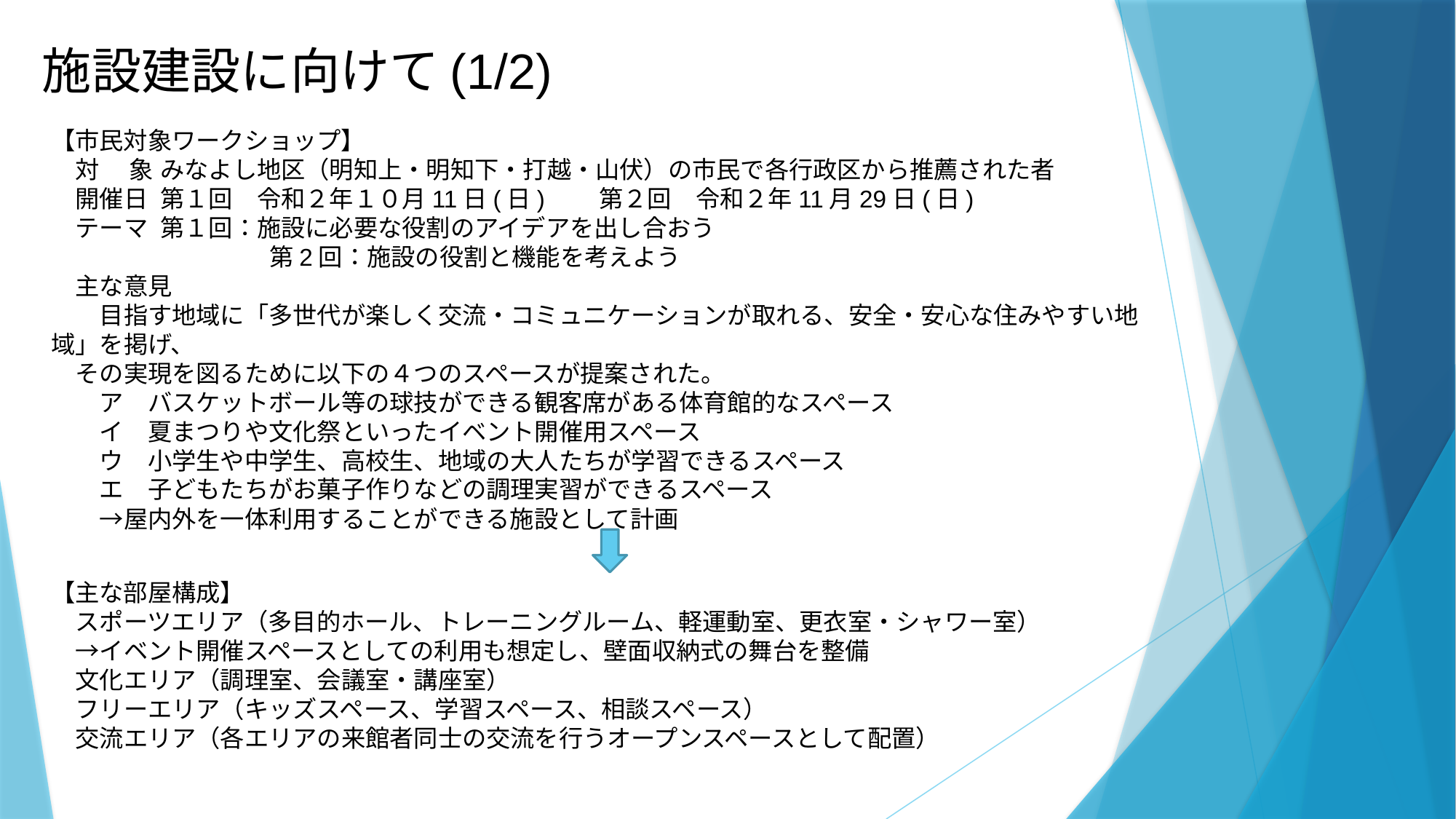

# 施設建設に向けて(1/2)
【市民対象ワークショップ】
　対　 象	みなよし地区（明知上・明知下・打越・山伏）の市民で各行政区から推薦された者
　開催日	第１回　令和２年１０月11日(日)　　第２回　令和２年11月29日(日)
　テーマ	第１回：施設に必要な役割のアイデアを出し合おう
　		第2回：施設の役割と機能を考えよう
　主な意見
　　目指す地域に「多世代が楽しく交流・コミュニケーションが取れる、安全・安心な住みやすい地域」を掲げ、
　その実現を図るために以下の４つのスペースが提案された。
　　ア　バスケットボール等の球技ができる観客席がある体育館的なスペース
　　イ　夏まつりや文化祭といったイベント開催用スペース
　　ウ　小学生や中学生、高校生、地域の大人たちが学習できるスペース
　　エ　子どもたちがお菓子作りなどの調理実習ができるスペース
　　→屋内外を一体利用することができる施設として計画

【主な部屋構成】
　スポーツエリア（多目的ホール、トレーニングルーム、軽運動室、更衣室・シャワー室）
　→イベント開催スペースとしての利用も想定し、壁面収納式の舞台を整備
　文化エリア（調理室、会議室・講座室）
　フリーエリア（キッズスペース、学習スペース、相談スペース）
　交流エリア（各エリアの来館者同士の交流を行うオープンスペースとして配置）